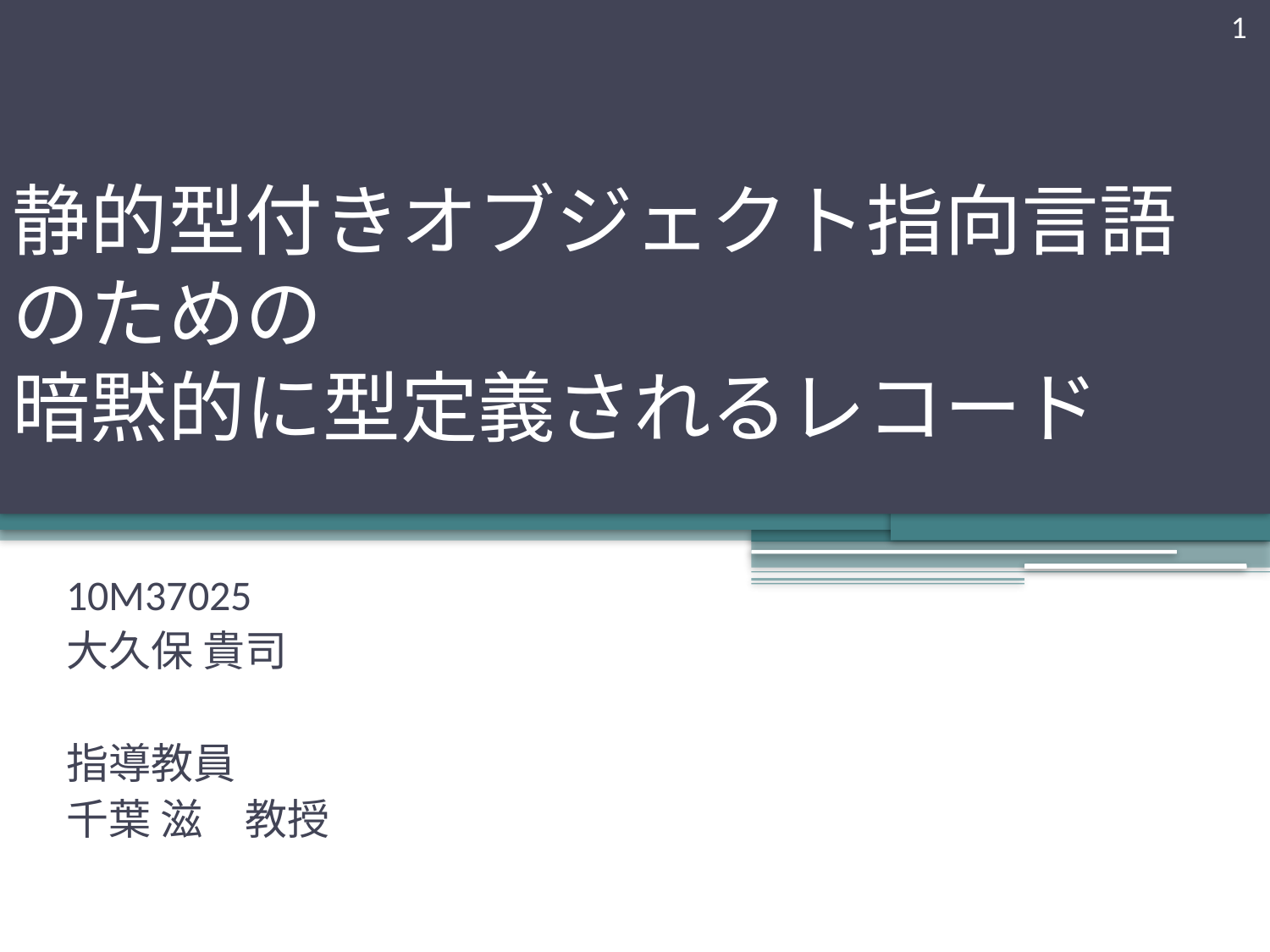

1
# 静的型付きオブジェクト指向言語 のための 暗黙的に型定義されるレコード
10M37025
大久保 貴司

指導教員
千葉 滋　教授